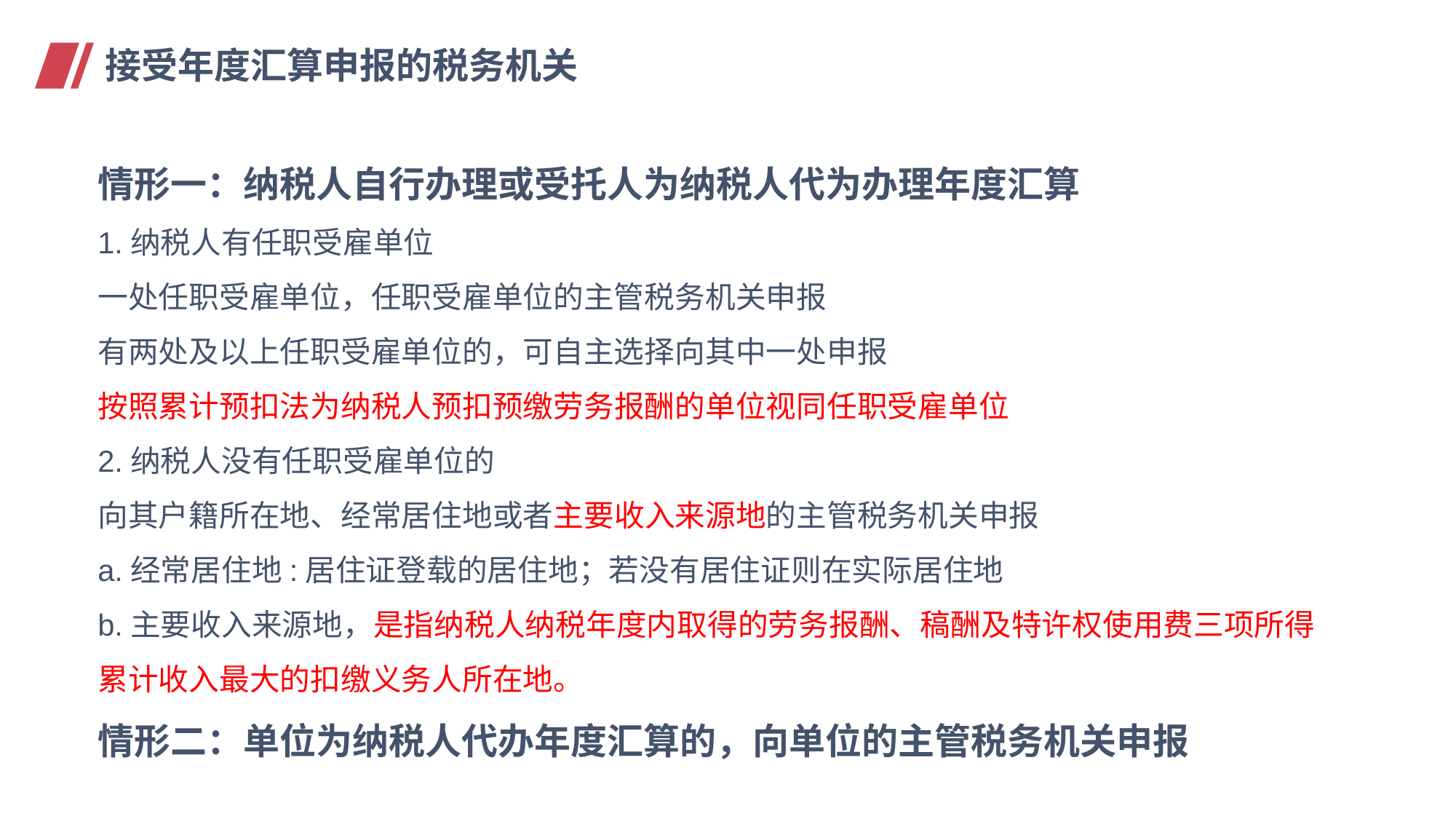

接受年度汇算申报的税务机关

情形一：纳税人自行办理或受托人为纳税人代为办理年度汇算
1.纳税人有任职受雇单位
一处任职受雇单位，任职受雇单位的主管税务机关申报
有两处及以上任职受雇单位的，可自主选择向其中一处申报
按照累计预扣法为纳税人预扣预缴劳务报酬的单位视同任职受雇单位
2.纳税人没有任职受雇单位的
向其户籍所在地、经常居住地或者主要收入来源地的主管税务机关申报
a.经常居住地:居住证登载的居住地；若没有居住证则在实际居住地
b.主要收入来源地，是指纳税人纳税年度内取得的劳务报酬、稿酬及特许权使用费三项所得累计收入最大的扣缴义务人所在地。
情形二：单位为纳税人代办年度汇算的，向单位的主管税务机关申报